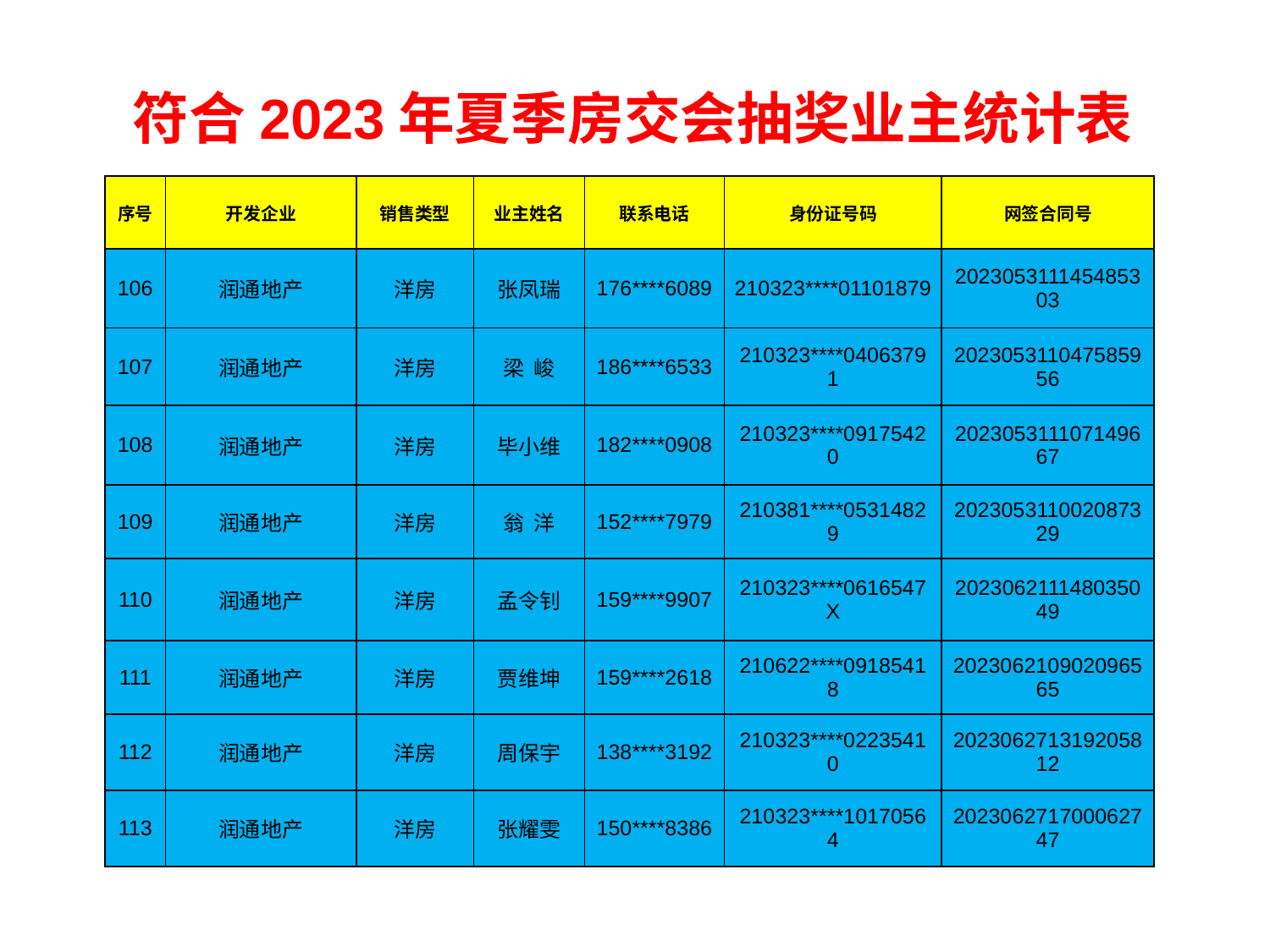

符合2023年夏季房交会抽奖业主统计表
| 序号 | 开发企业 | 销售类型 | 业主姓名 | 联系电话 | 身份证号码 | 网签合同号 |
| --- | --- | --- | --- | --- | --- | --- |
| 106 | 润通地产 | 洋房 | 张凤瑞 | 176\*\*\*\*6089 | 210323\*\*\*\*01101879 | 202305311145485303 |
| 107 | 润通地产 | 洋房 | 梁 峻 | 186\*\*\*\*6533 | 210323\*\*\*\*04063791 | 202305311047585956 |
| 108 | 润通地产 | 洋房 | 毕小维 | 182\*\*\*\*0908 | 210323\*\*\*\*09175420 | 202305311107149667 |
| 109 | 润通地产 | 洋房 | 翁 洋 | 152\*\*\*\*7979 | 210381\*\*\*\*05314829 | 202305311002087329 |
| 110 | 润通地产 | 洋房 | 孟令钊 | 159\*\*\*\*9907 | 210323\*\*\*\*0616547X | 202306211148035049 |
| 111 | 润通地产 | 洋房 | 贾维坤 | 159\*\*\*\*2618 | 210622\*\*\*\*09185418 | 202306210902096565 |
| 112 | 润通地产 | 洋房 | 周保宇 | 138\*\*\*\*3192 | 210323\*\*\*\*02235410 | 202306271319205812 |
| 113 | 润通地产 | 洋房 | 张耀雯 | 150\*\*\*\*8386 | 210323\*\*\*\*10170564 | 202306271700062747 |